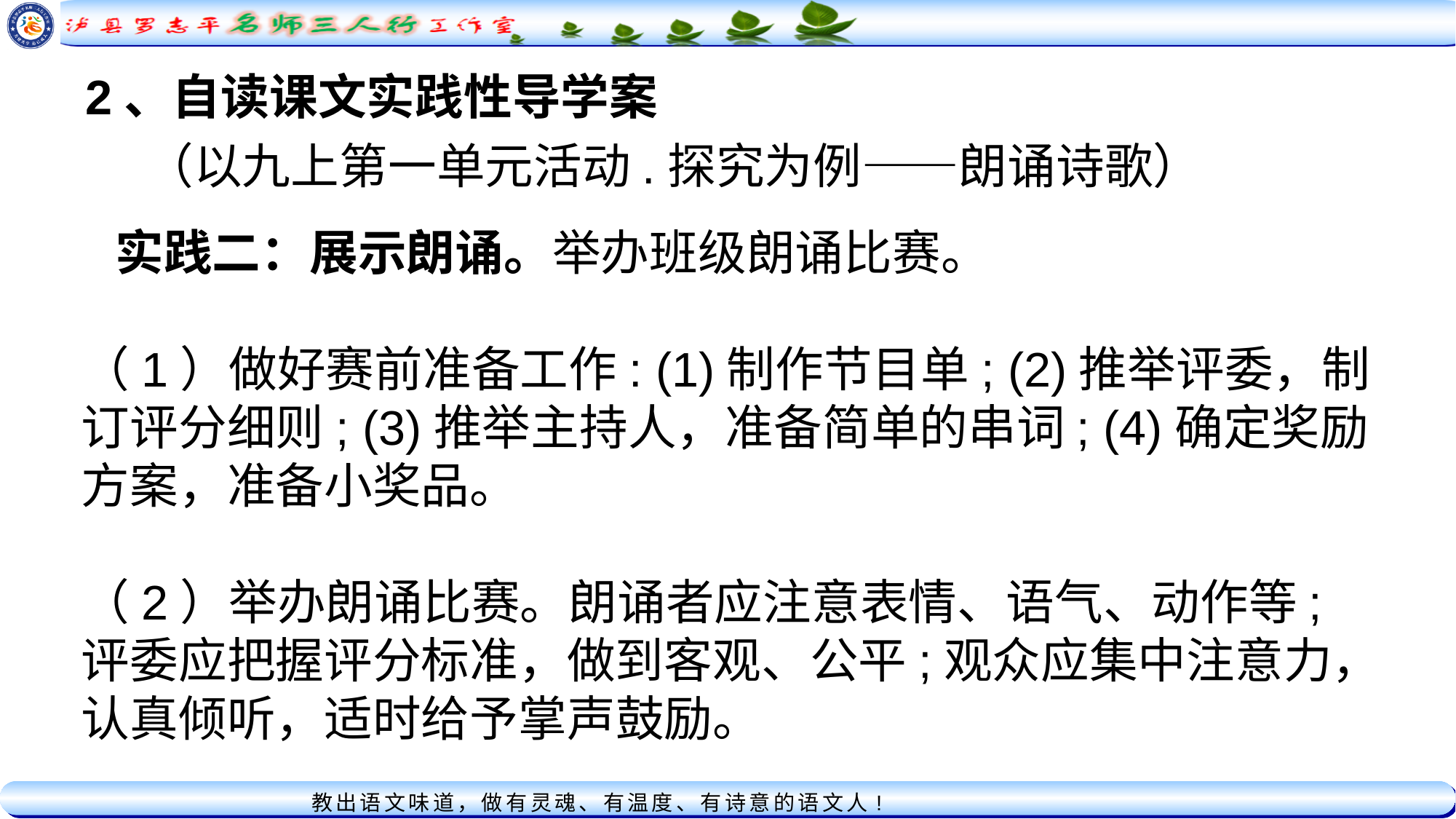

2、自读课文实践性导学案
（以九上第一单元活动.探究为例——朗诵诗歌）
  实践二：展示朗诵。举办班级朗诵比赛。

（1）做好赛前准备工作: (1)制作节目单; (2)推举评委，制订评分细则; (3)推举主持人，准备简单的串词; (4)确定奖励方案，准备小奖品。

（2）举办朗诵比赛。朗诵者应注意表情、语气、动作等;评委应把握评分标准，做到客观、公平;观众应集中注意力，认真倾听，适时给予掌声鼓励。